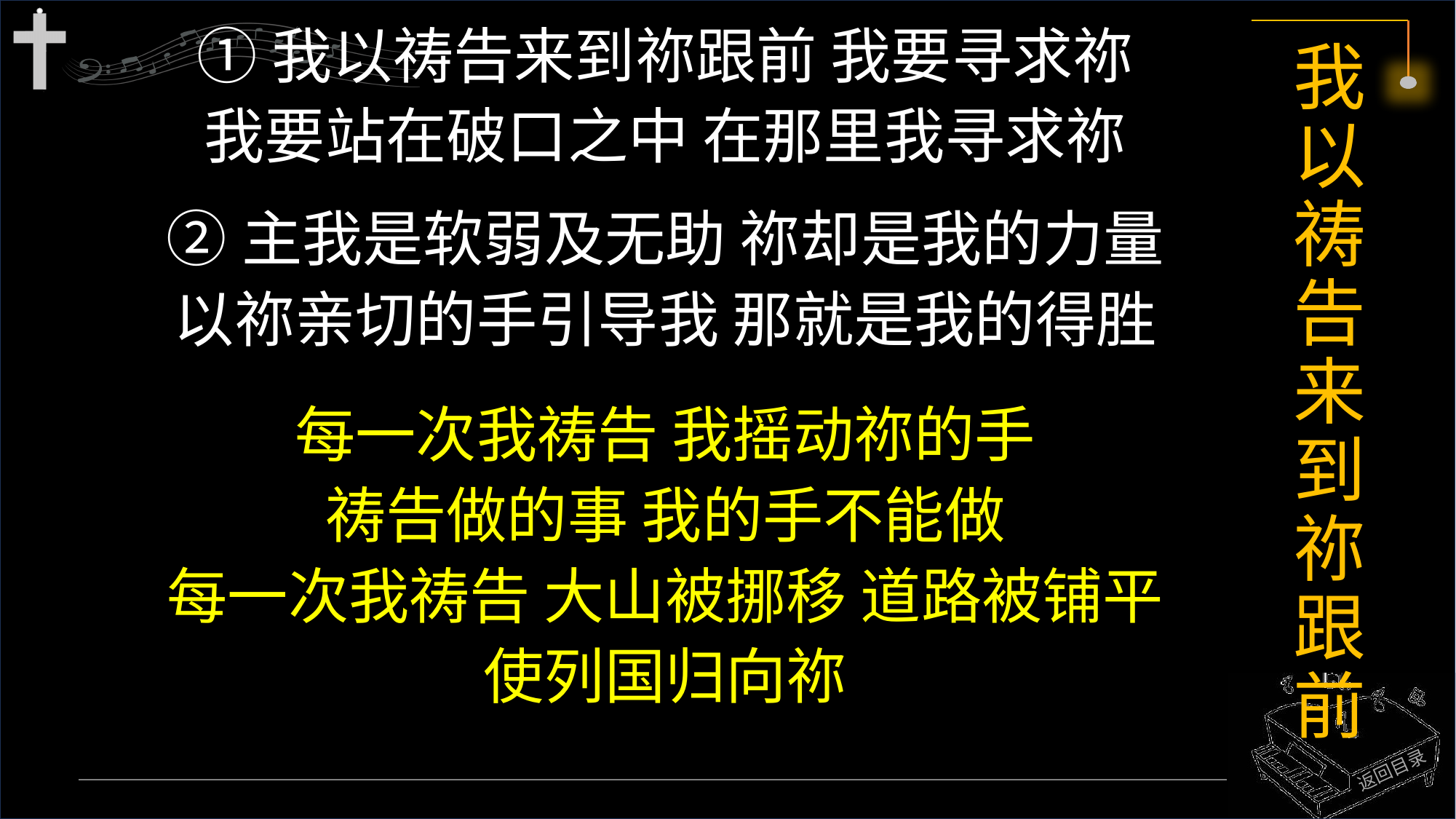

①我以祷告来到祢跟前 我要寻求祢
我要站在破口之中 在那里我寻求祢

②主我是软弱及无助 祢却是我的力量
以祢亲切的手引导我 那就是我的得胜

每一次我祷告 我摇动祢的手
祷告做的事 我的手不能做
每一次我祷告 大山被挪移 道路被铺平
使列国归向祢
# 我以祷告来到祢跟前